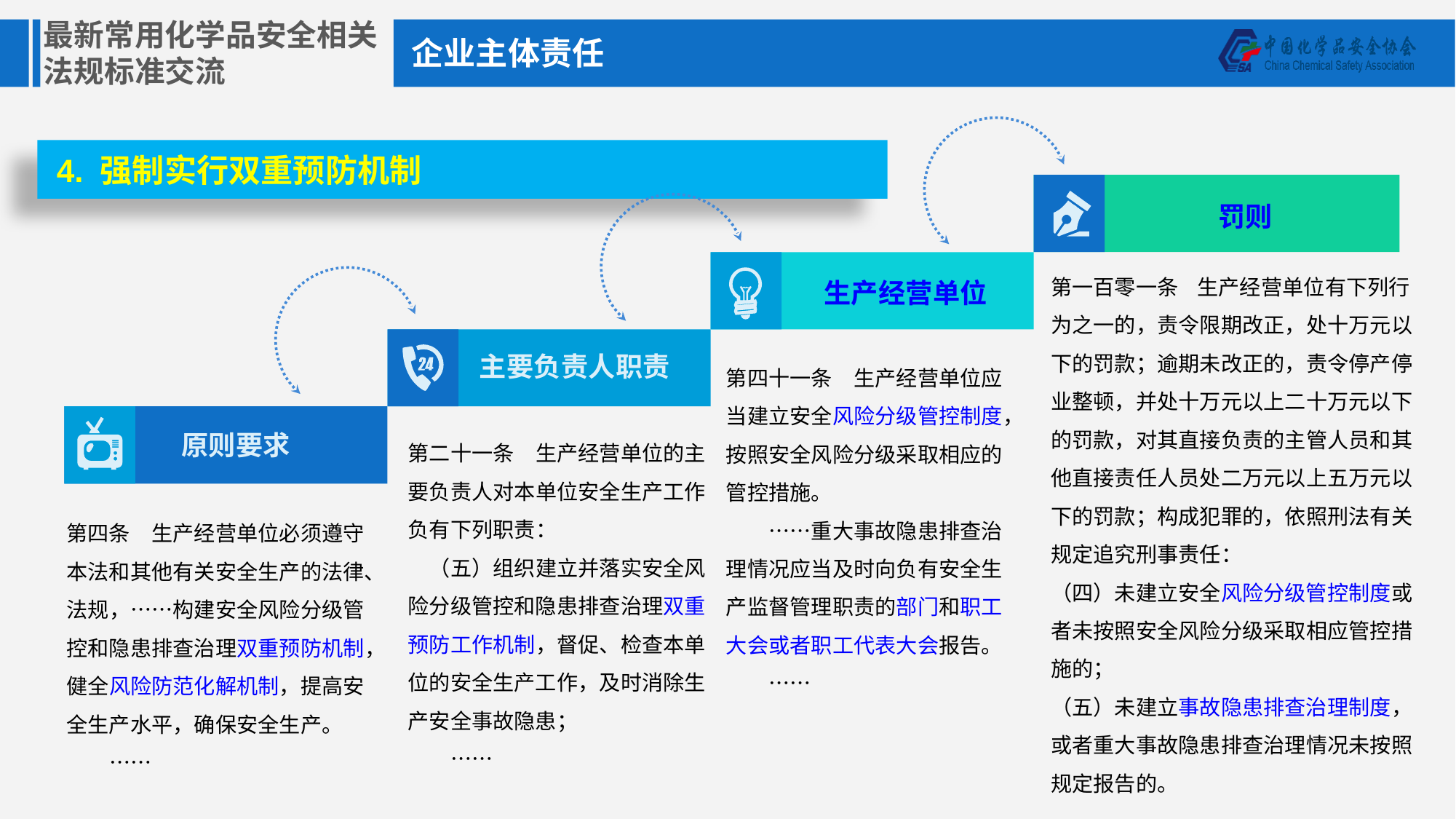

企业主体责任

罚则

生产经营单位

主要负责人职责

原则要求
第一百零一条    生产经营单位有下列行为之一的，责令限期改正，处十万元以下的罚款；逾期未改正的，责令停产停业整顿，并处十万元以上二十万元以下的罚款，对其直接负责的主管人员和其他直接责任人员处二万元以上五万元以下的罚款；构成犯罪的，依照刑法有关规定追究刑事责任：
（四）未建立安全风险分级管控制度或者未按照安全风险分级采取相应管控措施的；
（五）未建立事故隐患排查治理制度，或者重大事故隐患排查治理情况未按照规定报告的。
第四十一条　生产经营单位应当建立安全风险分级管控制度，按照安全风险分级采取相应的管控措施。
　　……重大事故隐患排查治理情况应当及时向负有安全生产监督管理职责的部门和职工大会或者职工代表大会报告。
　　……
第二十一条　生产经营单位的主要负责人对本单位安全生产工作负有下列职责：
　（五）组织建立并落实安全风险分级管控和隐患排查治理双重预防工作机制，督促、检查本单位的安全生产工作，及时消除生产安全事故隐患；
　　……
第四条　生产经营单位必须遵守本法和其他有关安全生产的法律、法规，……构建安全风险分级管控和隐患排查治理双重预防机制，健全风险防范化解机制，提高安全生产水平，确保安全生产。
　　……
4. 强制实行双重预防机制